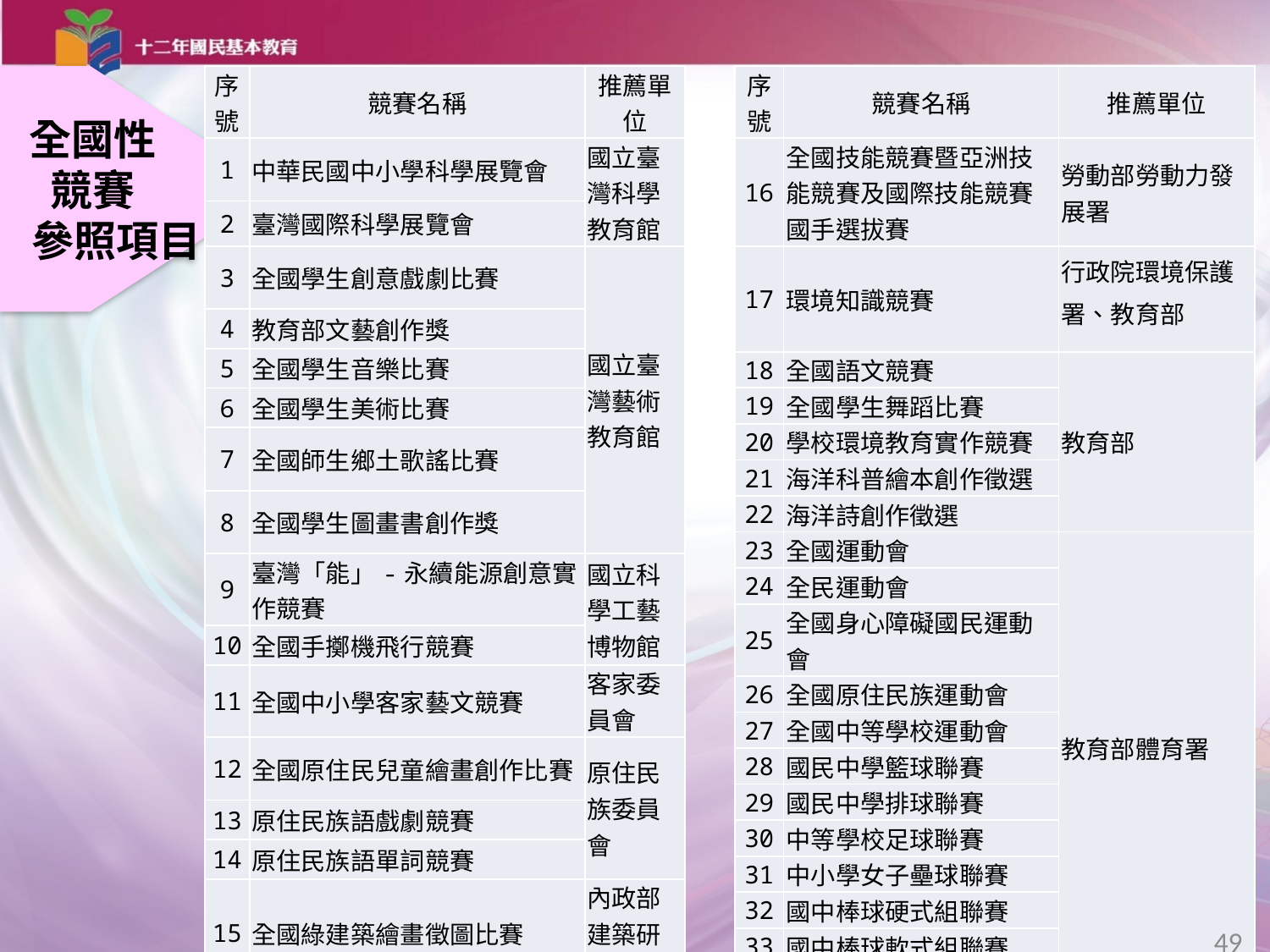

全國性
競賽
    參照項目
| 序號 | 競賽名稱 | 推薦單位 |
| --- | --- | --- |
| 1 | 中華民國中小學科學展覽會 | 國立臺灣科學教育館 |
| 2 | 臺灣國際科學展覽會 |  |
| 3 | 全國學生創意戲劇比賽 | 國立臺灣藝術教育館 |
| 4 | 教育部文藝創作獎 |  |
| 5 | 全國學生音樂比賽 |  |
| 6 | 全國學生美術比賽 |  |
| 7 | 全國師生鄉土歌謠比賽 |  |
| 8 | 全國學生圖畫書創作獎 |  |
| 9 | 臺灣「能」-永續能源創意實作競賽 | 國立科學工藝博物館 |
| 10 | 全國手擲機飛行競賽 |  |
| 11 | 全國中小學客家藝文競賽 | 客家委員會 |
| 12 | 全國原住民兒童繪畫創作比賽 | 原住民族委員會 |
| 13 | 原住民族語戲劇競賽 |  |
| 14 | 原住民族語單詞競賽 |  |
| 15 | 全國綠建築繪畫徵圖比賽 | 內政部建築研究所 |
| 序號 | 競賽名稱 | 推薦單位 |
| --- | --- | --- |
| 16 | 全國技能競賽暨亞洲技能競賽及國際技能競賽國手選拔賽 | 勞動部勞動力發展署 |
| 17 | 環境知識競賽 | 行政院環境保護 署、教育部 |
| 18 | 全國語文競賽 | 教育部 |
| 19 | 全國學生舞蹈比賽 |  |
| 20 | 學校環境教育實作競賽 |  |
| 21 | 海洋科普繪本創作徵選 |  |
| 22 | 海洋詩創作徵選 |  |
| 23 | 全國運動會 | 教育部體育署 |
| 24 | 全民運動會 |  |
| 25 | 全國身心障礙國民運動會 |  |
| 26 | 全國原住民族運動會 |  |
| 27 | 全國中等學校運動會 |  |
| 28 | 國民中學籃球聯賽 |  |
| 29 | 國民中學排球聯賽 |  |
| 30 | 中等學校足球聯賽 |  |
| 31 | 中小學女子壘球聯賽 |  |
| 32 | 國中棒球硬式組聯賽 |  |
| 33 | 國中棒球軟式組聯賽 |  |
| 34 | 原住民雲端科展 | 教育部國民及學前教育署 |
| 35 | 全國聽覺障礙國民國語文競賽 |  |

49